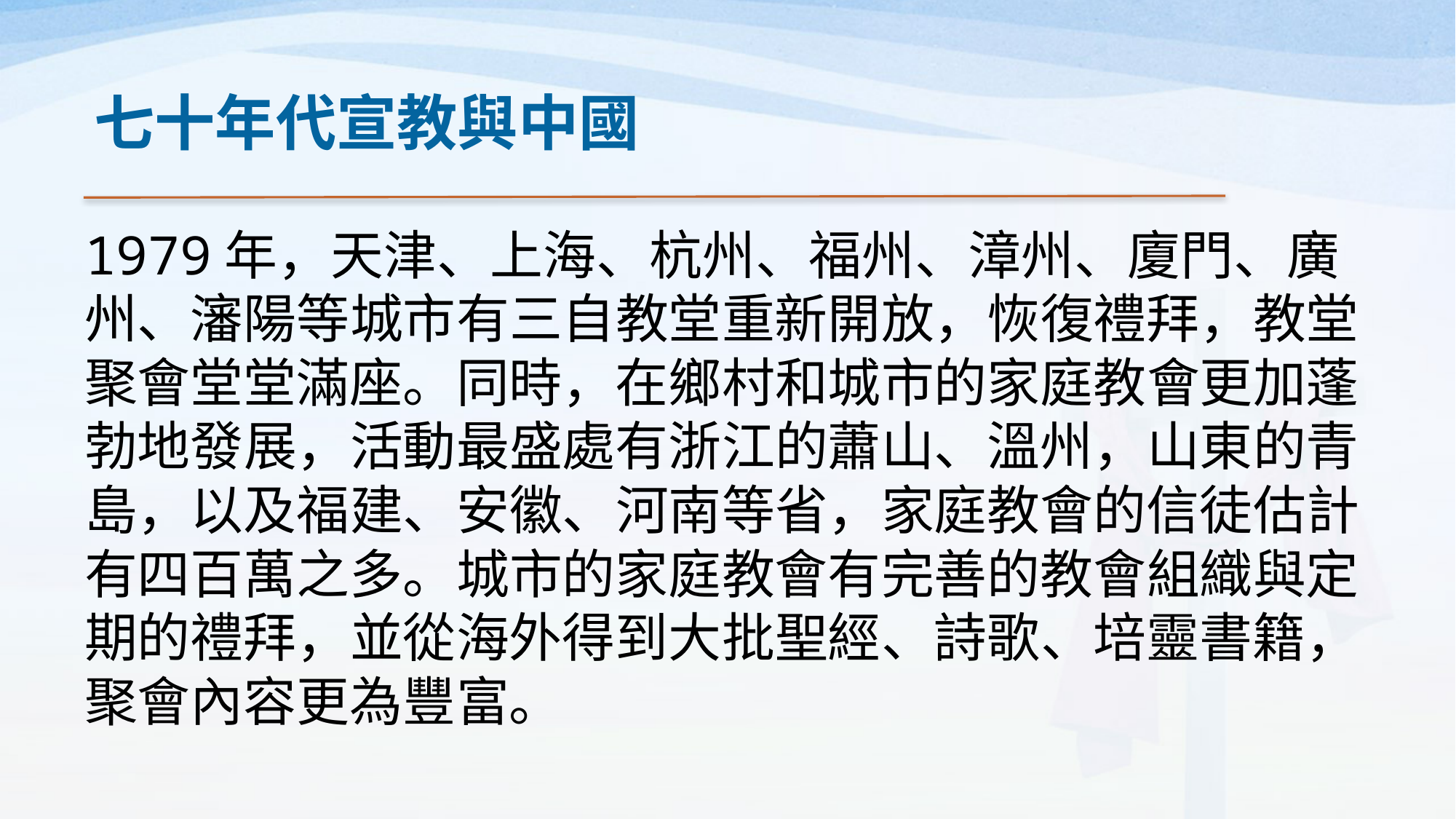

七十年代宣教與中國

1979年，天津、上海、杭州、福州、漳州、廈門、廣州、瀋陽等城市有三自教堂重新開放，恢復禮拜，教堂聚會堂堂滿座。同時，在鄉村和城市的家庭教會更加蓬勃地發展，活動最盛處有浙江的蕭山、溫州，山東的青島，以及福建、安徽、河南等省，家庭教會的信徒估計有四百萬之多。城市的家庭教會有完善的教會組織與定期的禮拜，並從海外得到大批聖經、詩歌、培靈書籍，聚會內容更為豐富。